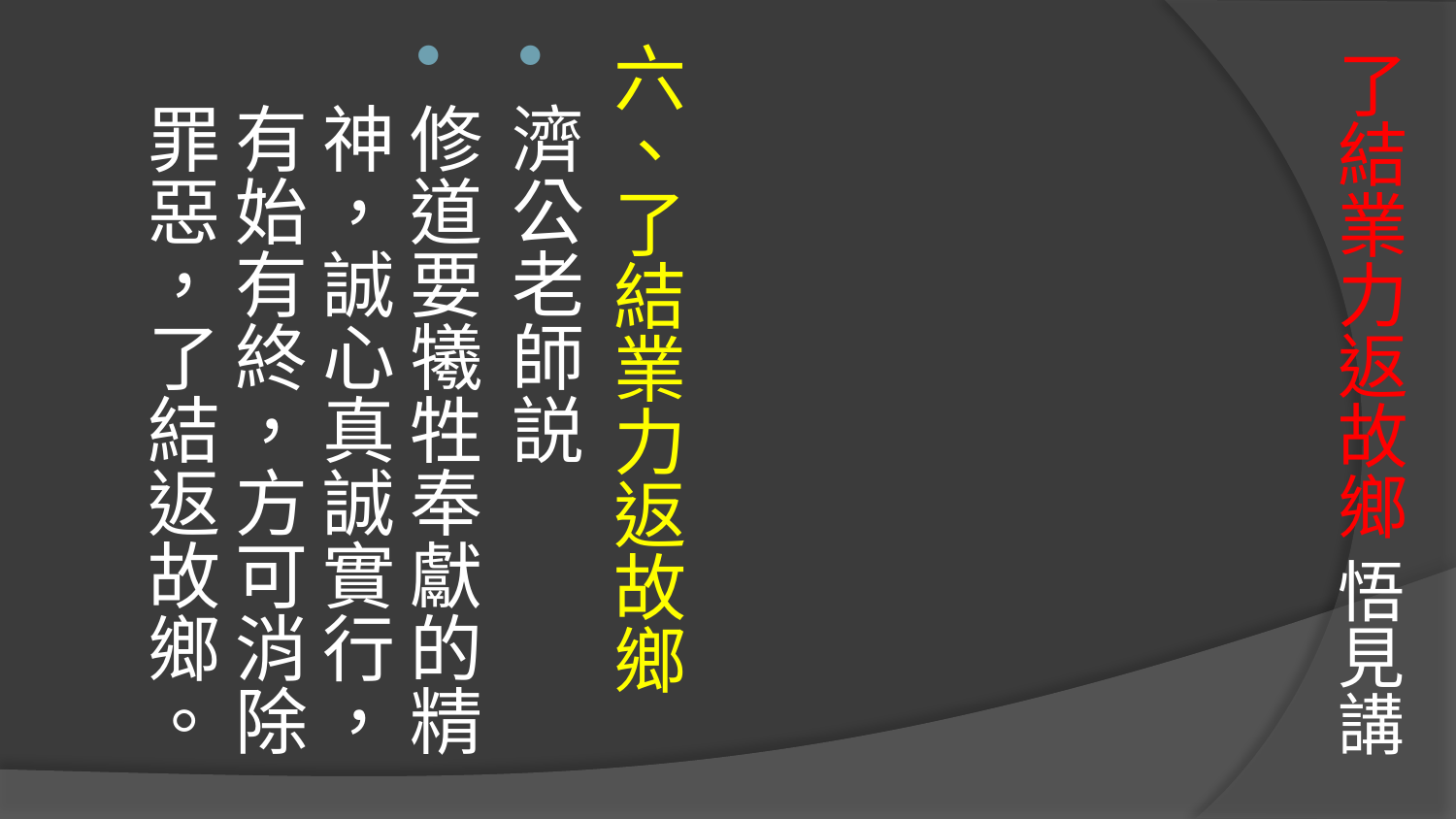

# 了結業力返故鄉 悟見講
六、了結業力返故鄉
濟公老師説
修道要犧牲奉獻的精神，誠心真誠實行，有始有終，方可消除罪惡，了結返故鄉。